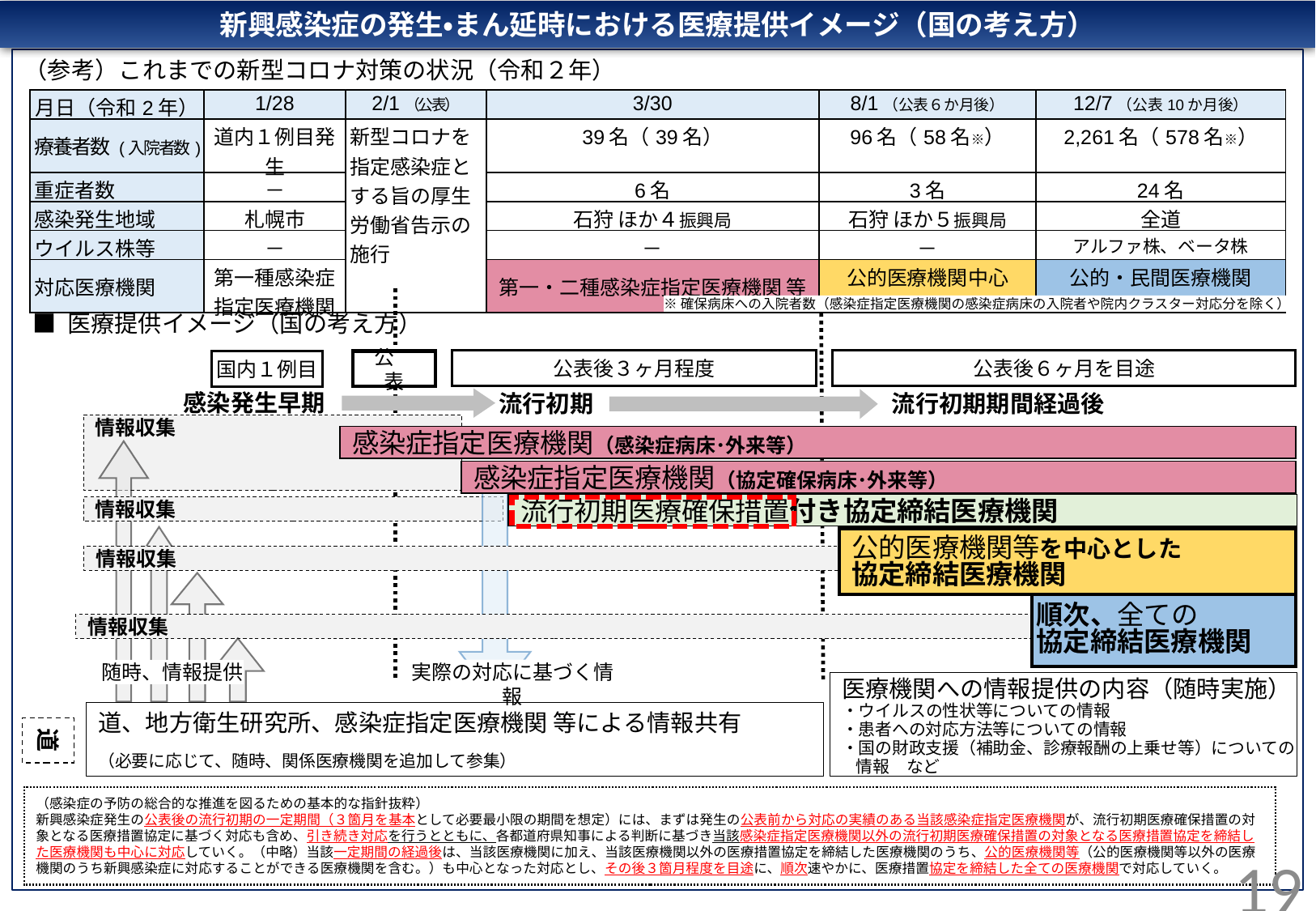

新興感染症の発生・まん延時における医療提供イメージ（国の考え方）
（参考）これまでの新型コロナ対策の状況（令和２年）

公表後６ヶ月を目途
公表後３ヶ月程度
公　表
| 月日（令和2年） | 1/28 | 2/1（公表） | 3/30 | 8/1（公表６か月後） | 12/7（公表10か月後） |
| --- | --- | --- | --- | --- | --- |
| 療養者数 (入院者数) | 道内１例目発生 | 新型コロナを指定感染症とする旨の厚生労働省告示の施行 | 39名（39名） | 96名（58名※） | 2,261名（578名※） |
| 重症者数 | － |  | 6名 | 3名 | 24名 |
| 感染発生地域 | 札幌市 |  | 石狩 ほか４振興局 | 石狩 ほか５振興局 | 全道 |
| ウイルス株等 | － |  | － | － | アルファ株、ベータ株 |
| 対応医療機関 | 第一種感染症指定医療機関 |  | 第一・二種感染症指定医療機関 等 | 公的医療機関中心 （接触者外来 71か所） | 公的・民間医療機関 （診療・検査医療機関 743か所） |
※確保病床への入院者数（感染症指定医療機関の感染症病床の入院者や院内クラスター対応分を除く）
■ 医療提供イメージ（国の考え方）
国内１例目
感染発生早期
流行初期期間経過後
流行初期

情報収集

感染症指定医療機関（感染症病床･外来等）

感染症指定医療機関（協定確保病床･外来等）

流行初期医療確保措置付き協定締結医療機関
情報収集

公的医療機関等を中心とした
協定締結医療機関
情報収集

順次、全ての
協定締結医療機関
情報収集

実際の対応に基づく情報
随時、情報提供
医療機関への情報提供の内容（随時実施）
・ウイルスの性状等についての情報
・患者への対応方法等についての情報
・国の財政支援（補助金、診療報酬の上乗せ等）についての情報　など
道、地方衛生研究所、感染症指定医療機関 等による情報共有

（必要に応じて、随時、関係医療機関を追加して参集）
道
（感染症の予防の総合的な推進を図るための基本的な指針抜粋）
新興感染症発生の公表後の流行初期の一定期間（３箇月を基本として必要最小限の期間を想定）には、まずは発生の公表前から対応の実績のある当該感染症指定医療機関が、流行初期医療確保措置の対象となる医療措置協定に基づく対応も含め、引き続き対応を行うとともに、各都道府県知事による判断に基づき当該感染症指定医療機関以外の流行初期医療確保措置の対象となる医療措置協定を締結した医療機関も中心に対応していく。（中略）当該一定期間の経過後は、当該医療機関に加え、当該医療機関以外の医療措置協定を締結した医療機関のうち、公的医療機関等（公的医療機関等以外の医療機関のうち新興感染症に対応することができる医療機関を含む。）も中心となった対応とし、その後３箇月程度を目途に、順次速やかに、医療措置協定を締結した全ての医療機関で対応していく。
20
19